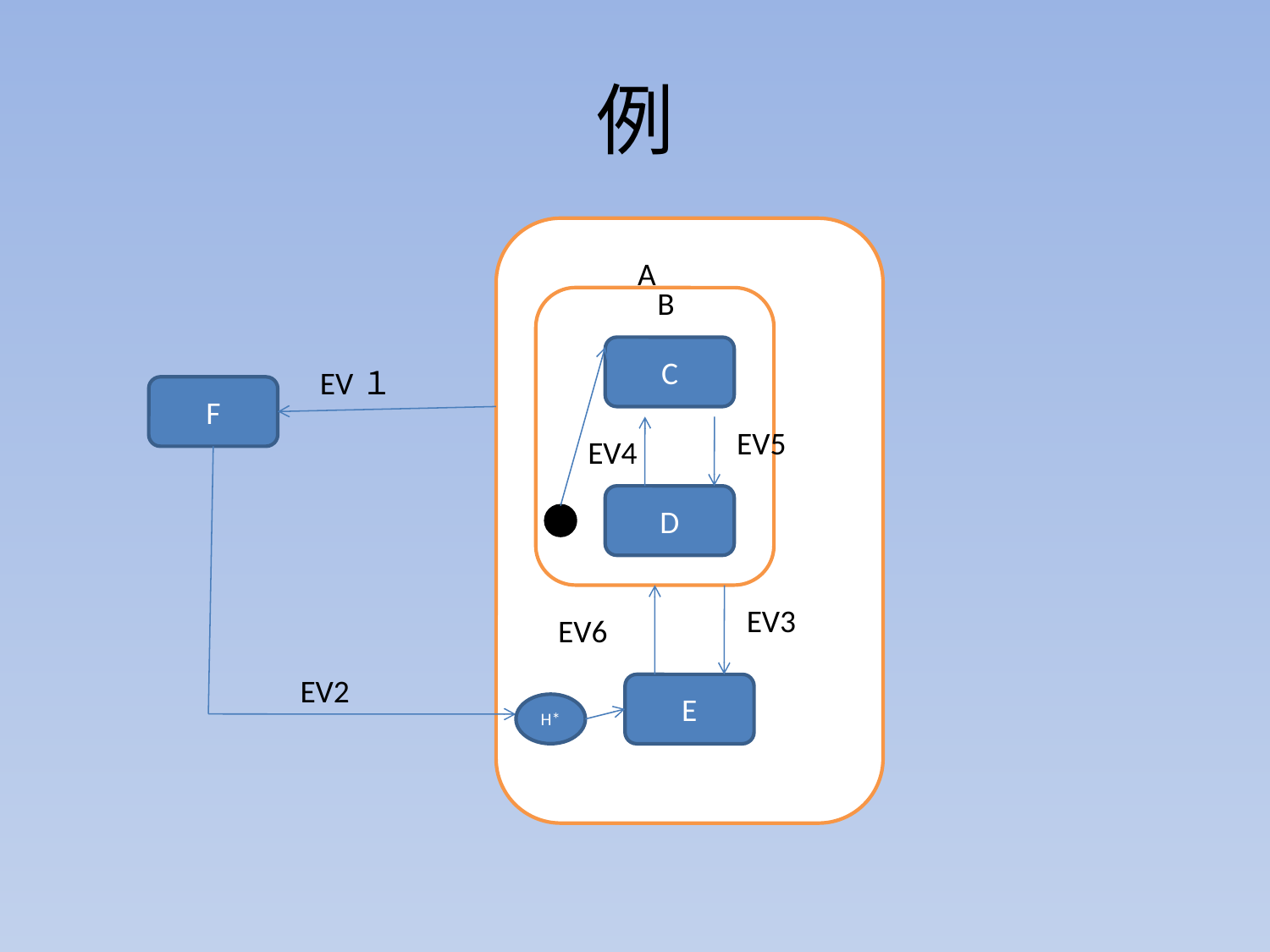

# 例

A
B

C
EV１
F
EV5
EV4
D

EV3
EV6
EV2
E
H*